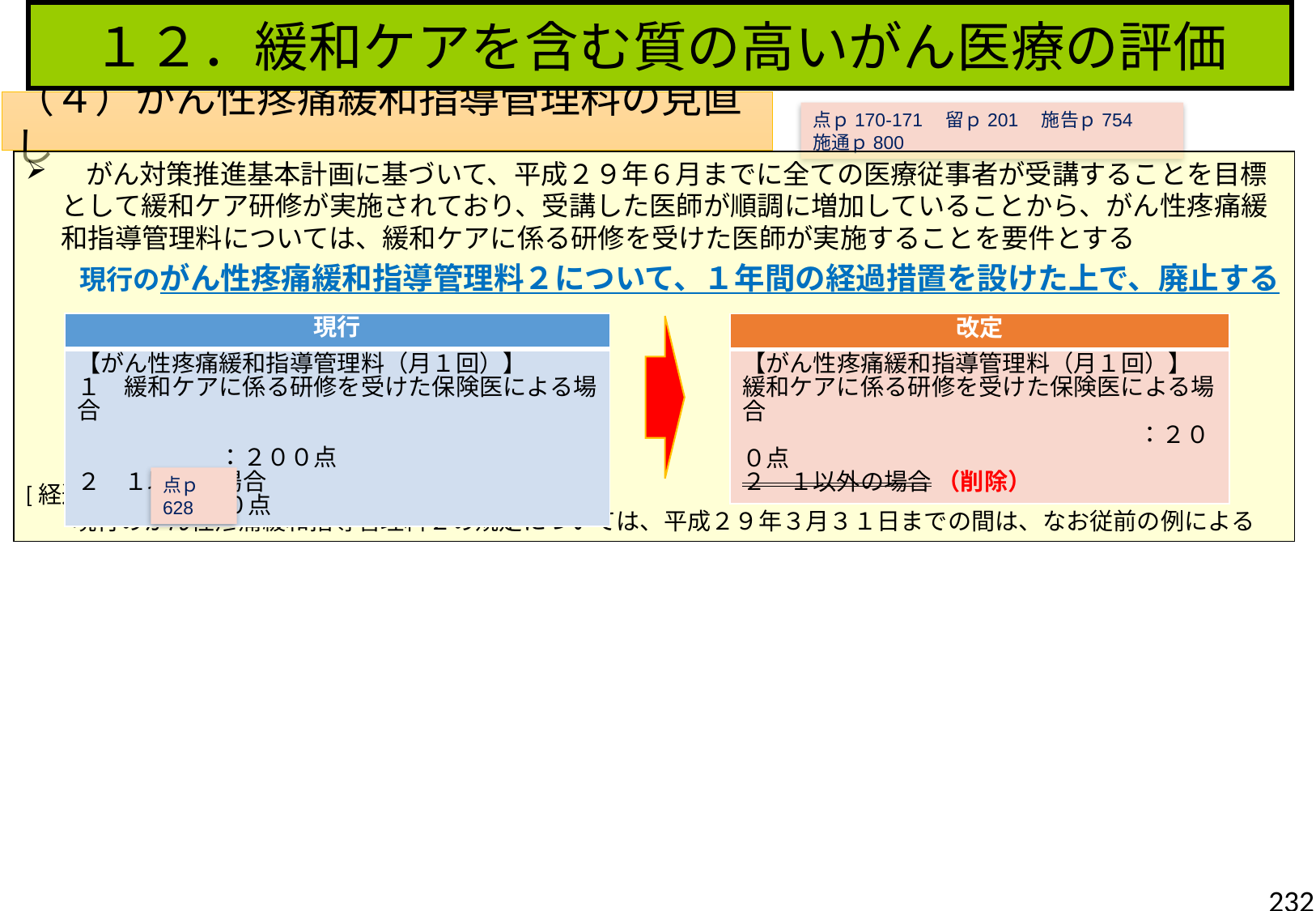

１２．緩和ケアを含む質の高いがん医療の評価
（４）がん性疼痛緩和指導管理料の見直し
点ｐ170-171　留ｐ201　施告ｐ754　施通ｐ800
   がん対策推進基本計画に基づいて、平成２９年６月までに全ての医療従事者が受講することを目標として緩和ケア研修が実施されており、受講した医師が順調に増加していることから、がん性疼痛緩和指導管理料については、緩和ケアに係る研修を受けた医師が実施することを要件とする
　　現行のがん性疼痛緩和指導管理料２について、１年間の経過措置を設けた上で、廃止する

[経過措置]
　　現行のがん性疼痛緩和指導管理料２の規定については、平成２９年３月３１日までの間は、なお従前の例による
| 現行 |
| --- |
| 【がん性疼痛緩和指導管理料（月１回）】 １　緩和ケアに係る研修を受けた保険医による場合 　　　　　　　　　　　　　　　　　　　　　　　　　　　：２００点 ２　１以外の場合　　　　　　　　　　　　　　　　 ：１００点 |
| 改定 |
| --- |
| 【がん性疼痛緩和指導管理料（月１回）】 緩和ケアに係る研修を受けた保険医による場合 ：２００点 ２　１以外の場合 （削除） |

点ｐ628
232